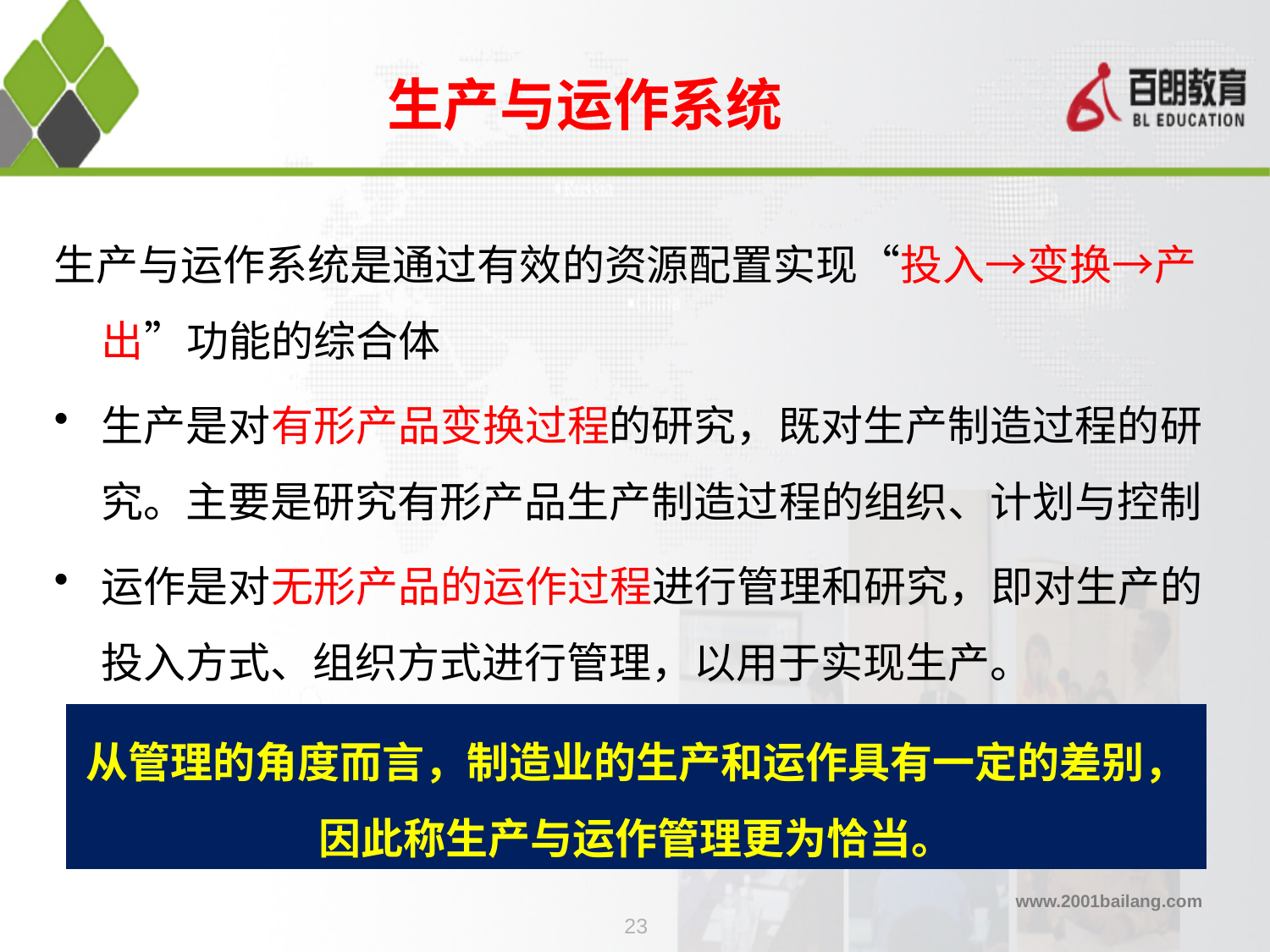

# 生产与运作系统
生产与运作系统是通过有效的资源配置实现“投入→变换→产出”功能的综合体
生产是对有形产品变换过程的研究，既对生产制造过程的研究。主要是研究有形产品生产制造过程的组织、计划与控制
运作是对无形产品的运作过程进行管理和研究，即对生产的投入方式、组织方式进行管理，以用于实现生产。
从管理的角度而言，制造业的生产和运作具有一定的差别，因此称生产与运作管理更为恰当。
23